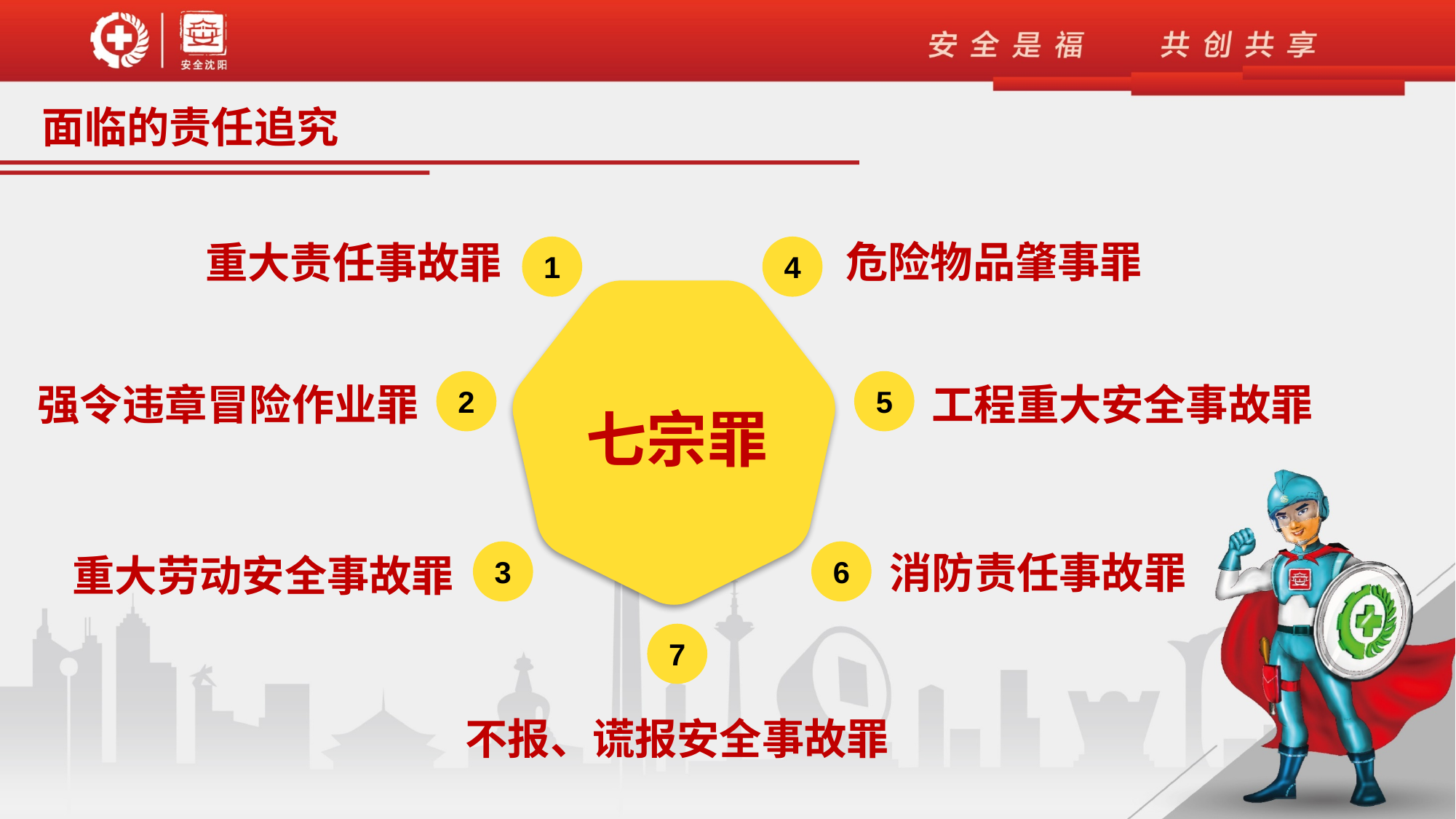

面临的责任追究
危险物品肇事罪
重大责任事故罪
1
4

强令违章冒险作业罪
工程重大安全事故罪
七宗罪
2
5
消防责任事故罪
重大劳动安全事故罪
3
6
7
不报、谎报安全事故罪